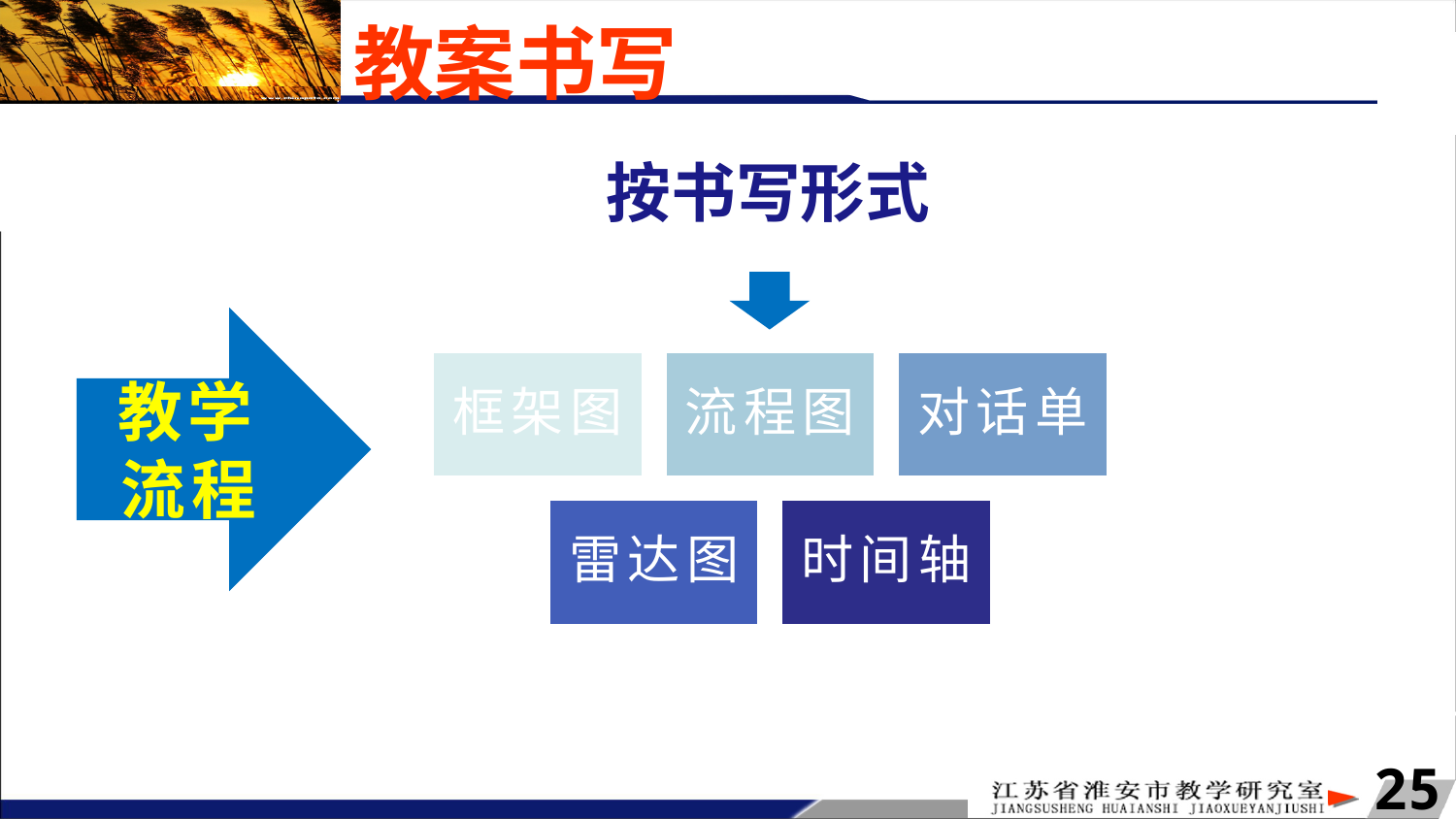

教案书写
按书写形式

教学流程
框架图
流程图
对话单
雷达图
时间轴